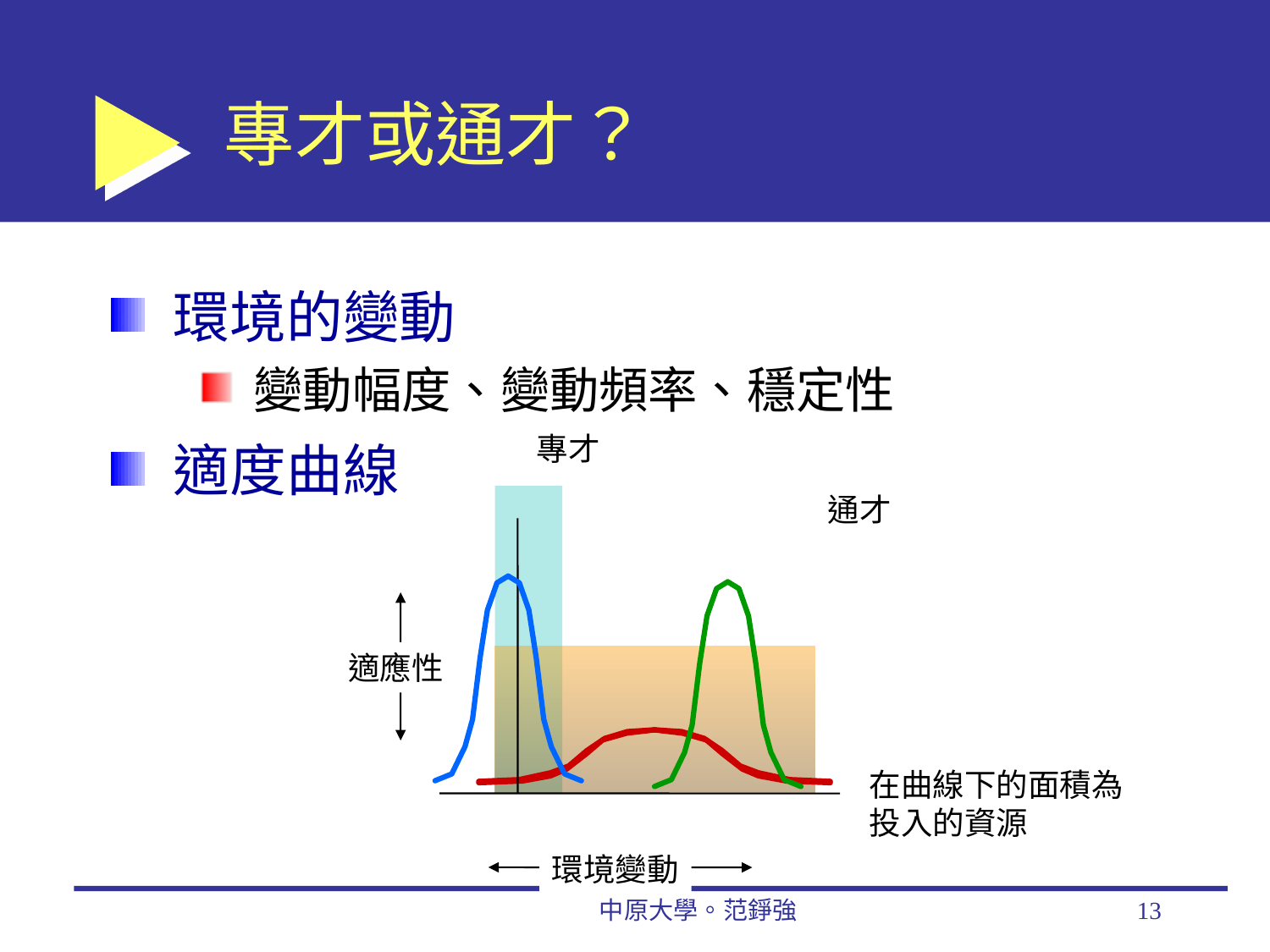

# 專才或通才？
環境的變動
變動幅度、變動頻率、穩定性
適度曲線
專才

通才

適應性

在曲線下的面積為
投入的資源

環境變動

中原大學。范錚強
13